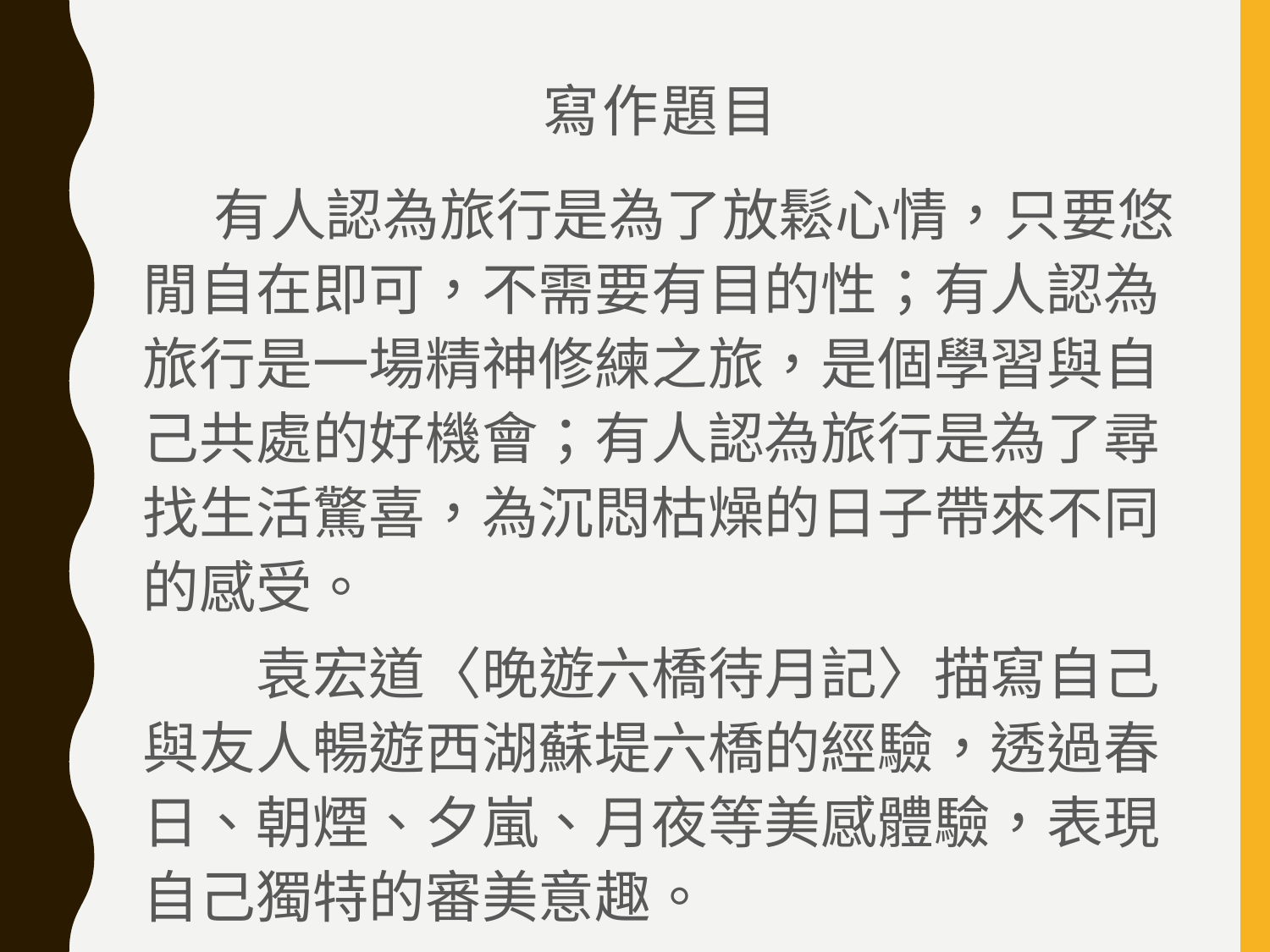

# 寫作題目
　　有人認為旅行是為了放鬆心情，只要悠閒自在即可，不需要有目的性；有人認為旅行是一場精神修練之旅，是個學習與自己共處的好機會；有人認為旅行是為了尋找生活驚喜，為沉悶枯燥的日子帶來不同的感受。
　　袁宏道〈晚遊六橋待月記〉描寫自己與友人暢遊西湖蘇堤六橋的經驗，透過春日、朝煙、夕嵐、月夜等美感體驗，表現自己獨特的審美意趣。